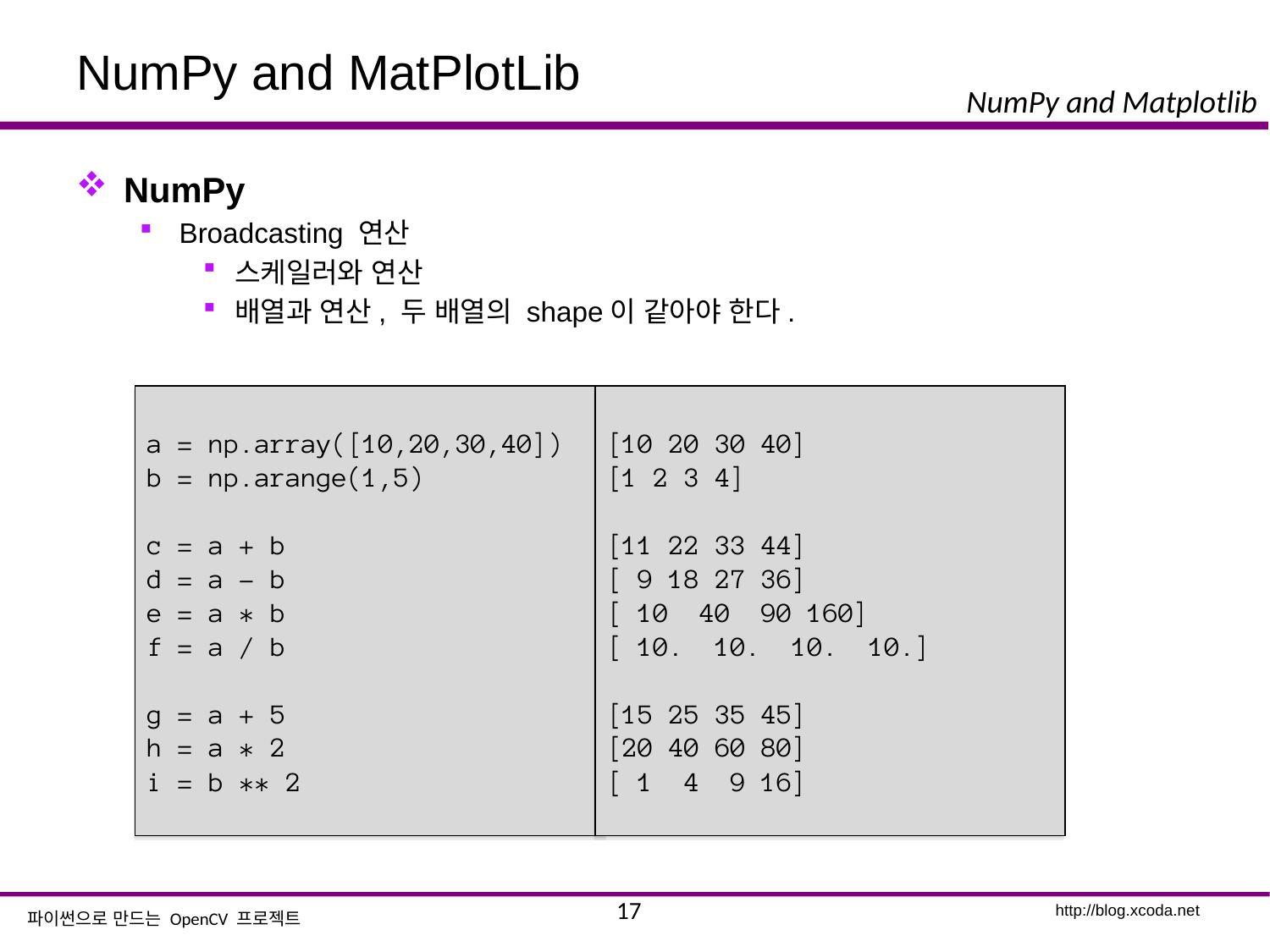

# NumPy and MatPlotLib
NumPy
Broadcasting 연산
스케일러와 연산
배열과 연산, 두 배열의 shape이 같아야 한다.

a = np.array([10,20,30,40])
b = np.arange(1,5)

c = a + b
d = a - b
e = a * b
f = a / b

g = a + 5
h = a * 2
i = b ** 2
[10 20 30 40]
[1 2 3 4]

[11 22 33 44]
[ 9 18 27 36]
[ 10  40  90 160]
[ 10.  10.  10.  10.]

[15 25 35 45]
[20 40 60 80]
[ 1  4  9 16]